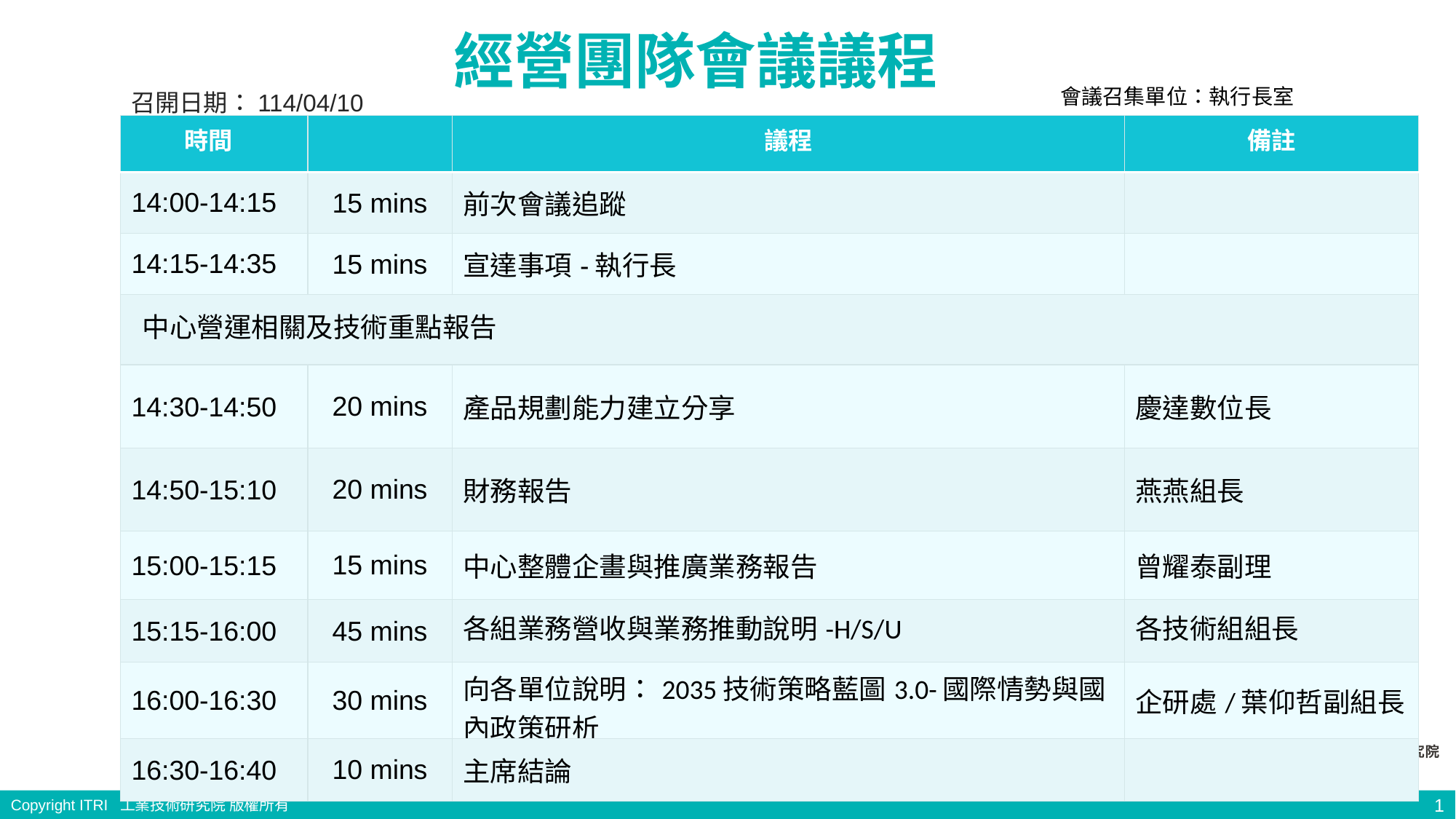

經營團隊會議議程
	      會議召集單位：執行長室
召開日期：114/04/10
| 時間 |  | 議程 | 備註 |
| --- | --- | --- | --- |
| 14:00-14:15 | 15 mins | 前次會議追蹤 |  |
| 14:15-14:35 | 15 mins | 宣達事項-執行長 |  |
| 中心營運相關及技術重點報告 |  |  |  |
| 14:30-14:50 | 20 mins | 產品規劃能力建立分享 | 慶達數位長 |
| 14:50-15:10 | 20 mins | 財務報告 | 燕燕組長 |
| 15:00-15:15 | 15 mins | 中心整體企畫與推廣業務報告 | 曾耀泰副理 |
| 15:15-16:00 | 45 mins | 各組業務營收與業務推動說明-H/S/U | 各技術組組長 |
| 16:00-16:30 | 30 mins | 向各單位說明：2035技術策略藍圖3.0-國際情勢與國內政策研析 | 企研處/葉仰哲副組長 |
| 16:30-16:40 | 10 mins | 主席結論 |  |
註: 以上議程，視會議情況作彈性調整
1